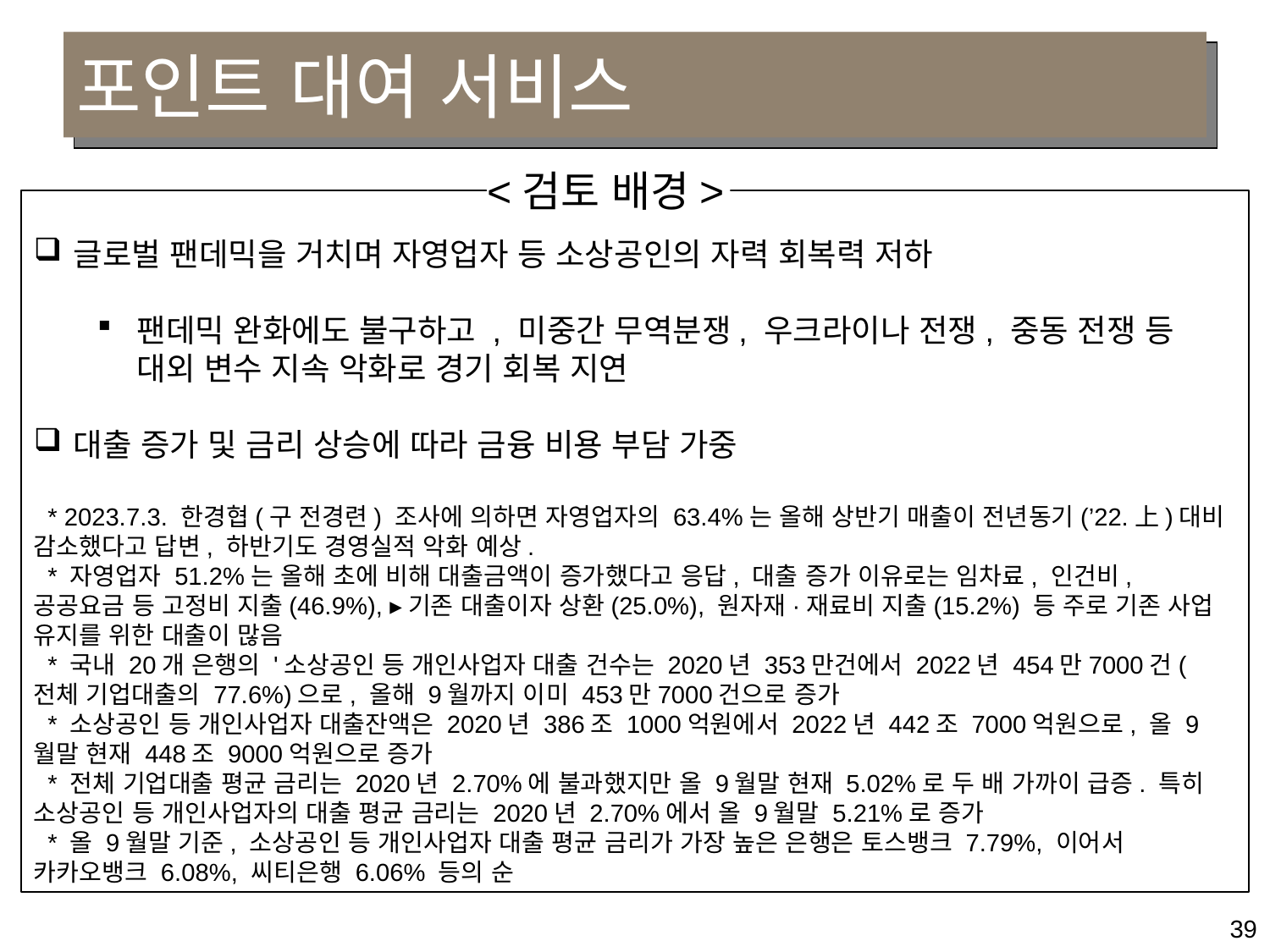

# 포인트 대여 서비스
<검토 배경>

글로벌 팬데믹을 거치며 자영업자 등 소상공인의 자력 회복력 저하

팬데믹 완화에도 불구하고 , 미중간 무역분쟁, 우크라이나 전쟁, 중동 전쟁 등 대외 변수 지속 악화로 경기 회복 지연

대출 증가 및 금리 상승에 따라 금융 비용 부담 가중

  * 2023.7.3. 한경협(구 전경련) 조사에 의하면 자영업자의 63.4%는 올해 상반기 매출이 전년동기(’22.上)대비 감소했다고 답변, 하반기도 경영실적 악화 예상.
  * 자영업자 51.2%는 올해 초에 비해 대출금액이 증가했다고 응답, 대출 증가 이유로는 임차료, 인건비, 공공요금 등 고정비 지출(46.9%), ▸기존 대출이자 상환(25.0%), 원자재·재료비 지출(15.2%) 등 주로 기존 사업 유지를 위한 대출이 많음
  * 국내 20개 은행의 '소상공인 등 개인사업자 대출 건수는 2020년 353만건에서 2022년 454만7000건(전체 기업대출의 77.6%)으로, 올해 9월까지 이미 453만7000건으로 증가
  * 소상공인 등 개인사업자 대출잔액은 2020년 386조 1000억원에서 2022년 442조 7000억원으로, 올 9월말 현재 448조 9000억원으로 증가
  * 전체 기업대출 평균 금리는 2020년 2.70%에 불과했지만 올 9월말 현재 5.02%로 두 배 가까이 급증. 특히 소상공인 등 개인사업자의 대출 평균 금리는 2020년 2.70%에서 올 9월말 5.21%로 증가
  * 올 9월말 기준, 소상공인 등 개인사업자 대출 평균 금리가 가장 높은 은행은 토스뱅크 7.79%, 이어서 카카오뱅크 6.08%, 씨티은행 6.06% 등의 순
39